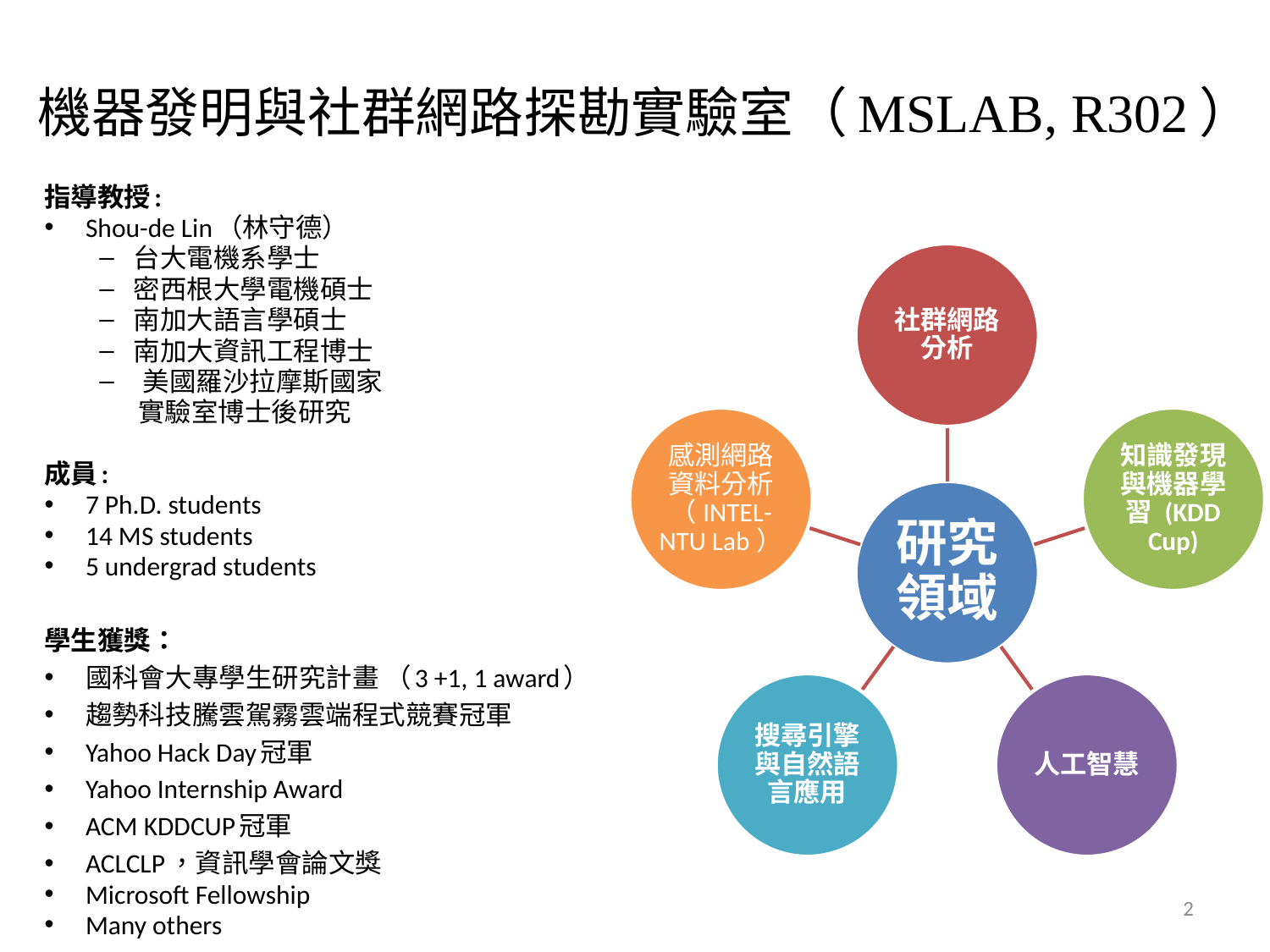

# 機器發明與社群網路探勘實驗室（MSLAB, R302）
指導教授:
Shou-de Lin（林守德）
台大電機系學士
密西根大學電機碩士
南加大語言學碩士
南加大資訊工程博士
 美國羅沙拉摩斯國家
      實驗室博士後研究

成員:
7 Ph.D. students
14 MS students
5 undergrad students

學生獲獎：
國科會大專學生研究計畫 （3 +1, 1 award）
趨勢科技騰雲駕霧雲端程式競賽冠軍
Yahoo Hack Day冠軍
Yahoo Internship Award
ACM KDDCUP冠軍
ACLCLP，資訊學會論文獎
Microsoft Fellowship
Many others

研究領域

社群網路分析

知識發現與機器學習 (KDD Cup)

人工智慧

搜尋引擎與自然語言應用

感測網路資料分析（INTEL-NTU Lab）
2